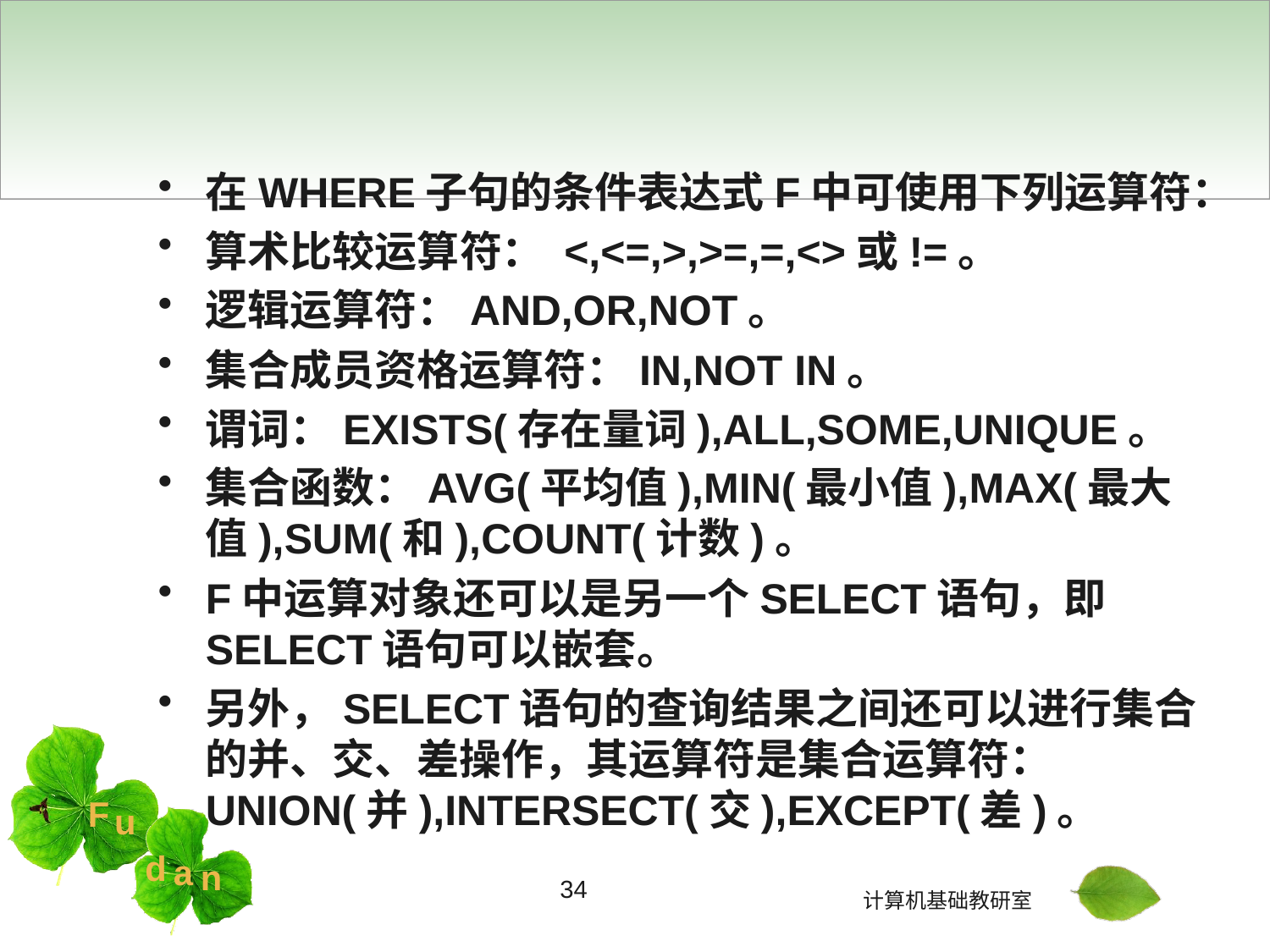

#
在WHERE子句的条件表达式F中可使用下列运算符：
算术比较运算符： <,<=,>,>=,=,<>或!=。
逻辑运算符：AND,OR,NOT。
集合成员资格运算符：IN,NOT IN。
谓词：EXISTS(存在量词),ALL,SOME,UNIQUE。
集合函数：AVG(平均值),MIN(最小值),MAX(最大值),SUM(和),COUNT(计数)。
F中运算对象还可以是另一个SELECT语句，即SELECT语句可以嵌套。
另外，SELECT语句的查询结果之间还可以进行集合的并、交、差操作，其运算符是集合运算符：UNION(并),INTERSECT(交),EXCEPT(差)。

34